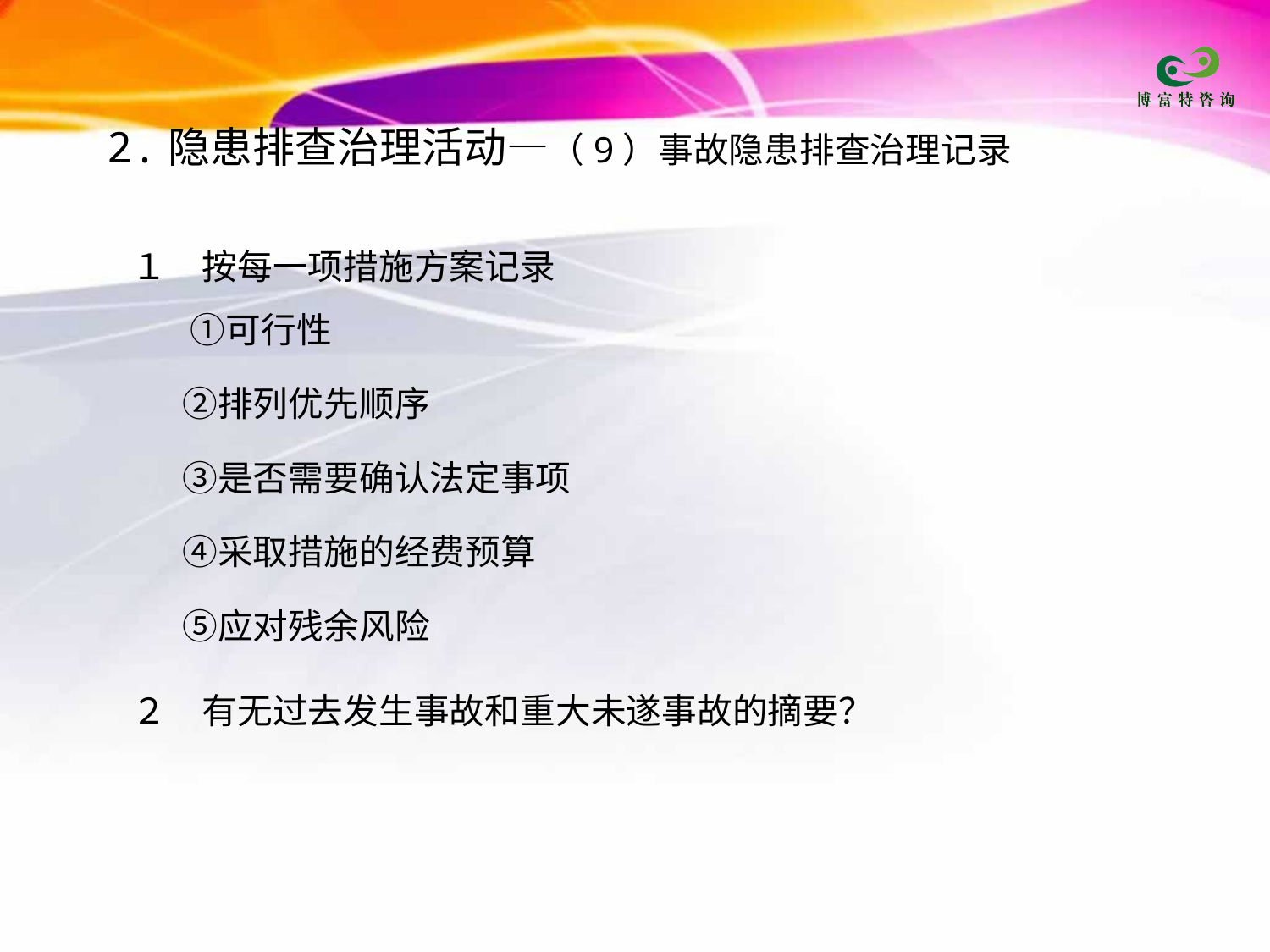

2.隐患排查治理活动—（9）事故隐患排查治理记录
１　按每一项措施方案记录
　   ①可行性
　  ②排列优先顺序
　  ③是否需要确认法定事项
　  ④采取措施的经费预算
　  ⑤应对残余风险

２　有无过去发生事故和重大未遂事故的摘要？